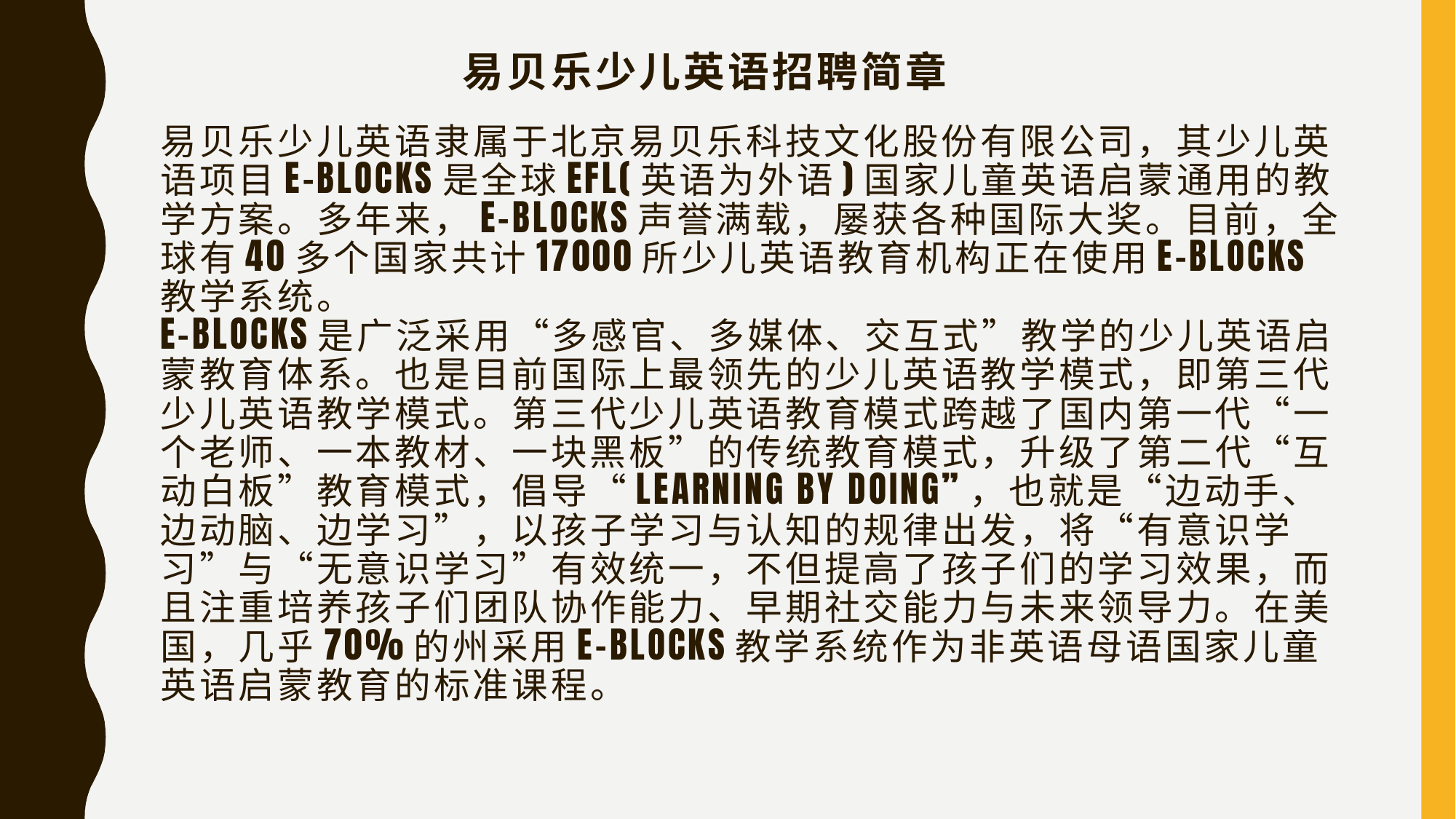

# 易贝乐少儿英语招聘简章 易贝乐少儿英语隶属于北京易贝乐科技文化股份有限公司，其少儿英语项目E-Blocks是全球EFL(英语为外语)国家儿童英语启蒙通用的教学方案。多年来，E-Blocks声誉满载，屡获各种国际大奖。目前，全球有40多个国家共计17000所少儿英语教育机构正在使用E-Blocks教学系统。 E-Blocks是广泛采用“多感官、多媒体、交互式”教学的少儿英语启蒙教育体系。也是目前国际上最领先的少儿英语教学模式，即第三代少儿英语教学模式。第三代少儿英语教育模式跨越了国内第一代“一个老师、一本教材、一块黑板”的传统教育模式，升级了第二代“互动白板”教育模式，倡导“Learning by doing”，也就是“边动手、边动脑、边学习”，以孩子学习与认知的规律出发，将“有意识学习”与“无意识学习”有效统一，不但提高了孩子们的学习效果，而且注重培养孩子们团队协作能力、早期社交能力与未来领导力。在美国，几乎70%的州采用E-Blocks教学系统作为非英语母语国家儿童英语启蒙教育的标准课程。